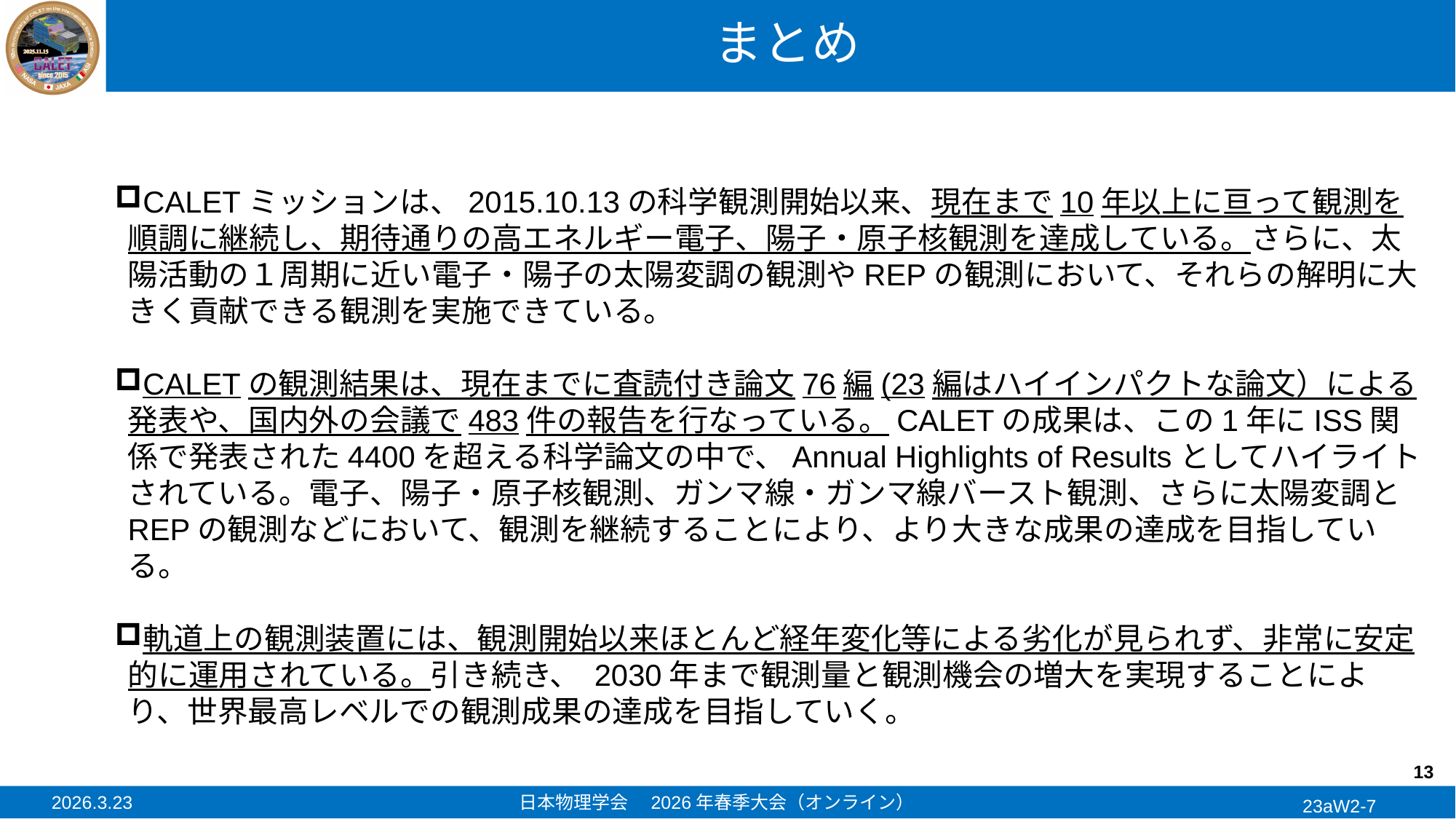

# まとめ
CALETミッションは、2015.10.13の科学観測開始以来、現在まで10年以上に亘って観測を順調に継続し、期待通りの高エネルギー電子、陽子・原子核観測を達成している。さらに、太陽活動の１周期に近い電子・陽子の太陽変調の観測やREPの観測において、それらの解明に大きく貢献できる観測を実施できている。

CALETの観測結果は、現在までに査読付き論文76編(23編はハイインパクトな論文）による発表や、国内外の会議で483件の報告を行なっている。CALETの成果は、この1年にISS関係で発表された4400を超える科学論文の中で、Annual Highlights of Resultsとしてハイライトされている。電子、陽子・原子核観測、ガンマ線・ガンマ線バースト観測、さらに太陽変調とREPの観測などにおいて、観測を継続することにより、より大きな成果の達成を目指している。

軌道上の観測装置には、観測開始以来ほとんど経年変化等による劣化が見られず、非常に安定的に運用されている。引き続き、 2030年まで観測量と観測機会の増大を実現することにより、世界最高レベルでの観測成果の達成を目指していく。